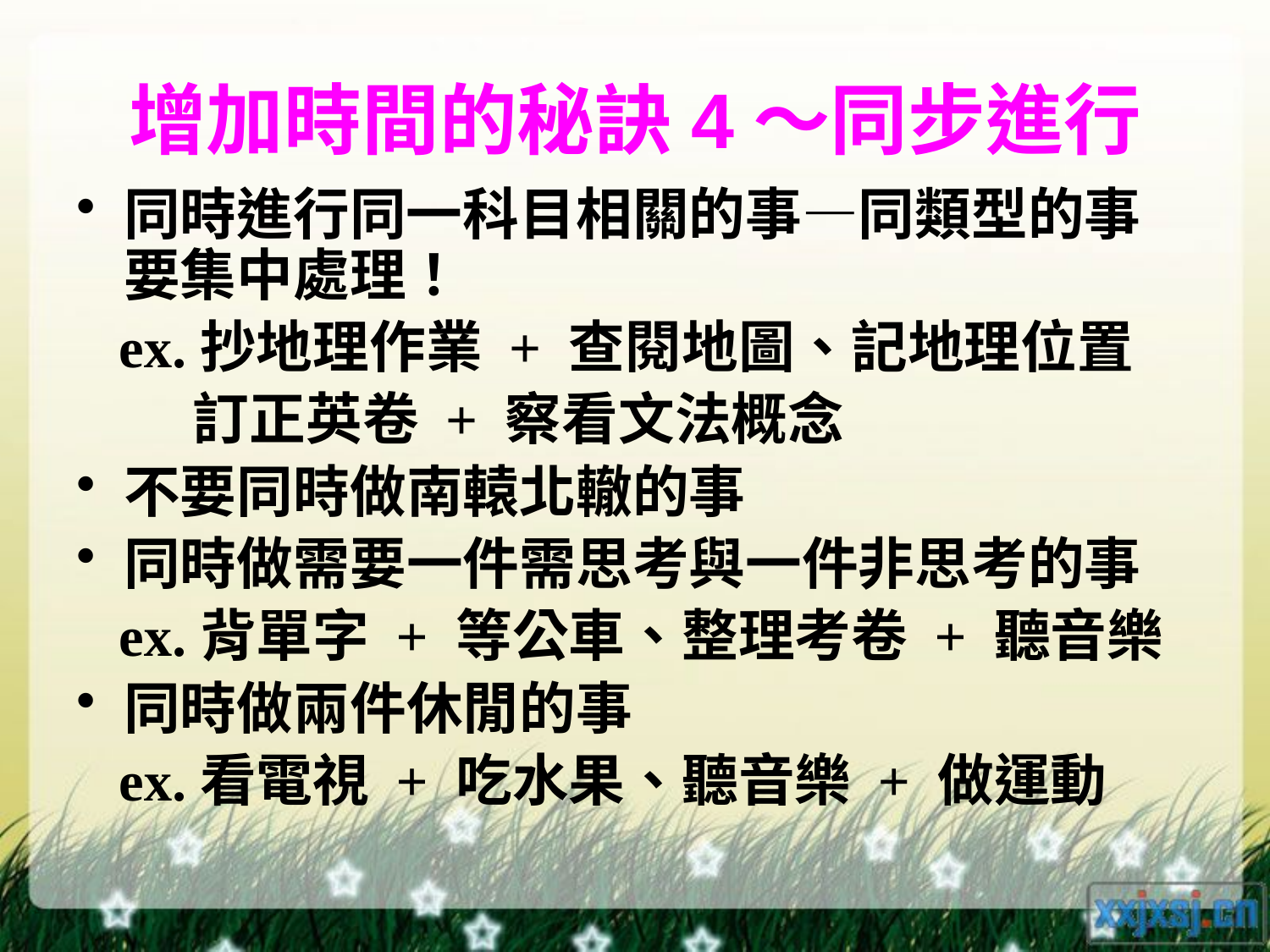

# 增加時間的秘訣4～同步進行
同時進行同一科目相關的事—同類型的事要集中處理！
   ex.抄地理作業 + 查閱地圖、記地理位置
        訂正英卷 + 察看文法概念
不要同時做南轅北轍的事
同時做需要一件需思考與一件非思考的事
   ex.背單字 + 等公車、整理考卷 + 聽音樂
同時做兩件休閒的事
   ex.看電視 + 吃水果、聽音樂 + 做運動